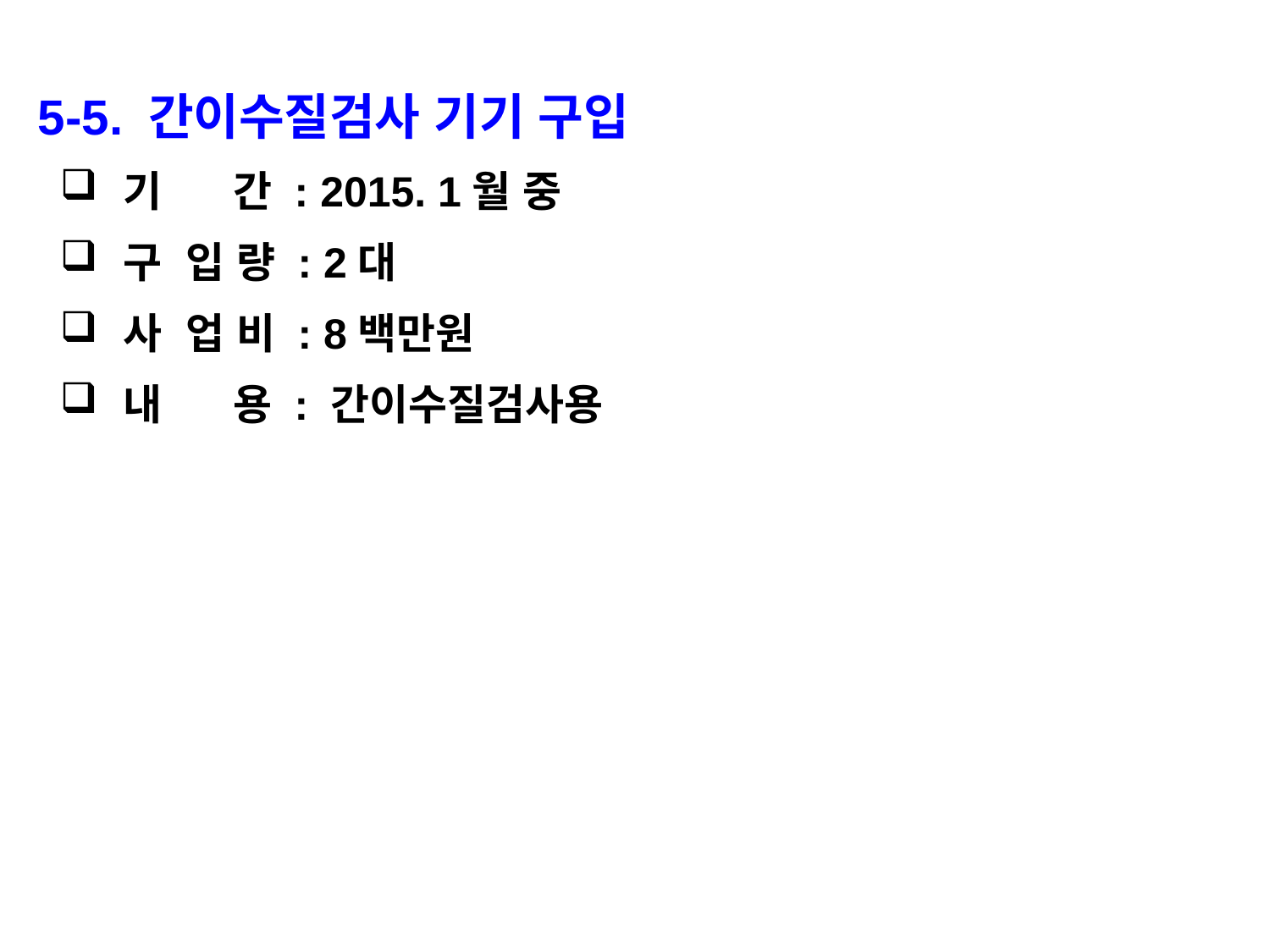

5-5. 간이수질검사 기기 구입
기      간 : 2015. 1월 중
구  입 량 : 2대
사  업 비 : 8백만원
내      용 : 간이수질검사용